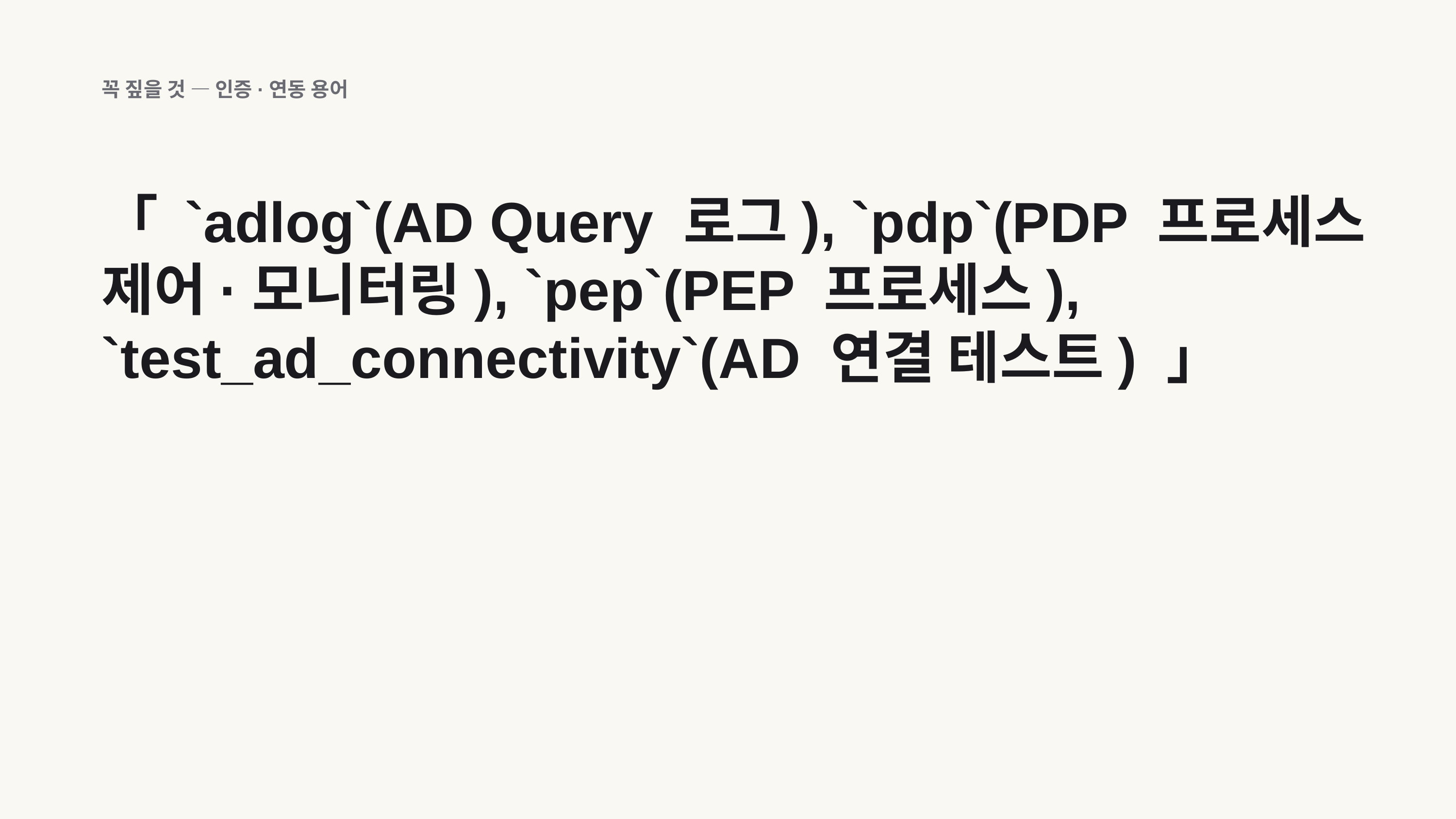

꼭 짚을 것 — 인증·연동 용어
「 `adlog`(AD Query 로그), `pdp`(PDP 프로세스 제어·모니터링), `pep`(PEP 프로세스), `test_ad_connectivity`(AD 연결 테스트) 」